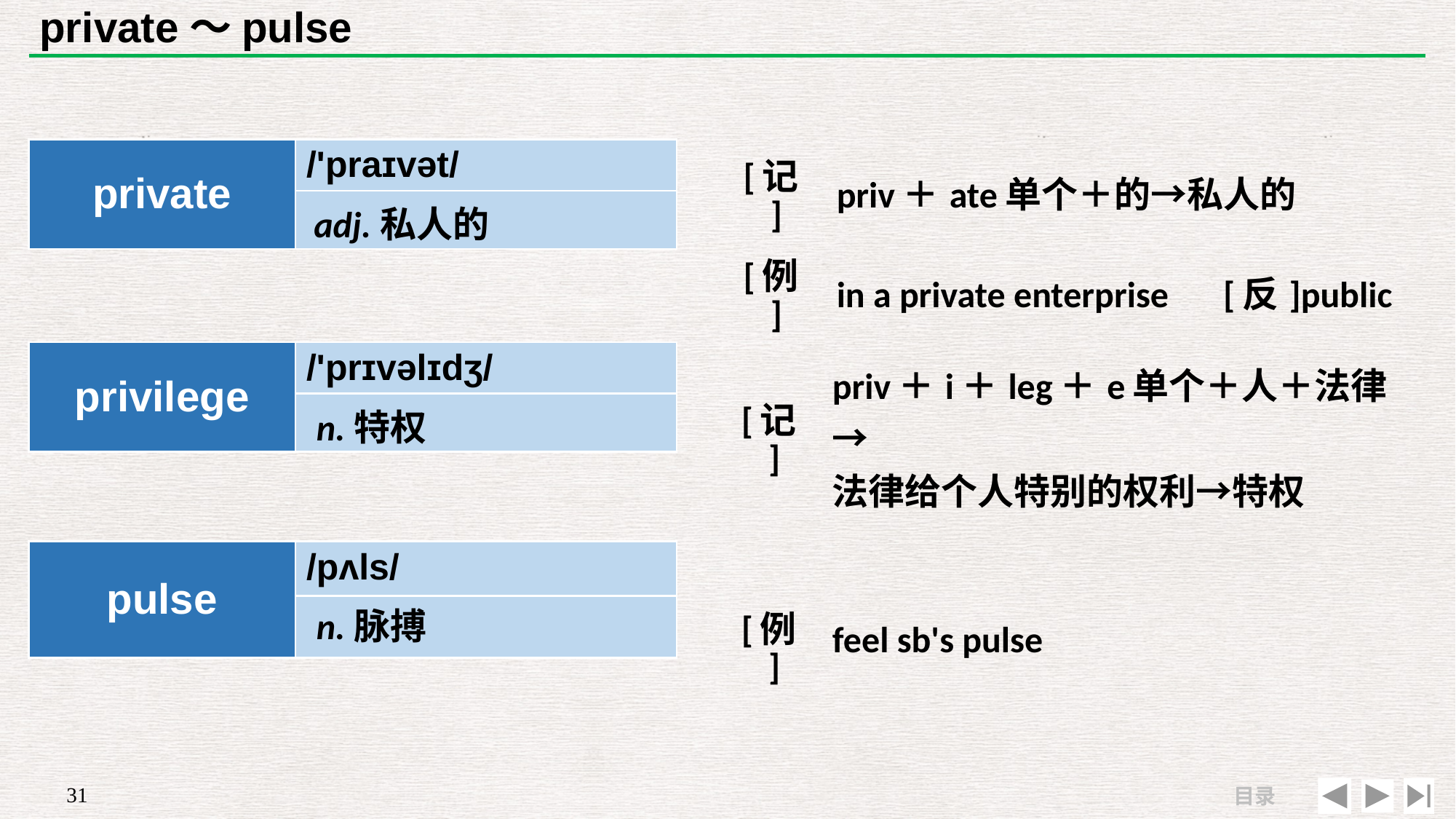

# private～pulse

| private | /'praɪvət/ |
| --- | --- |
|  |  |
| [记] | priv＋ate单个＋的→私人的 |
| --- | --- |
| [例] | in a private enterprise　[反]public |
adj.私人的
| privilege | /'prɪvəlɪdʒ/ |
| --- | --- |
|  |  |
| [记] | priv＋i＋leg＋e单个＋人＋法律→ 法律给个人特别的权利→特权 |
| --- | --- |
|  |  |
n.特权
|  |  |
| --- | --- |
| [例] | feel sb's pulse |
| pulse | /pʌls/ |
| --- | --- |
|  |  |
n.脉搏